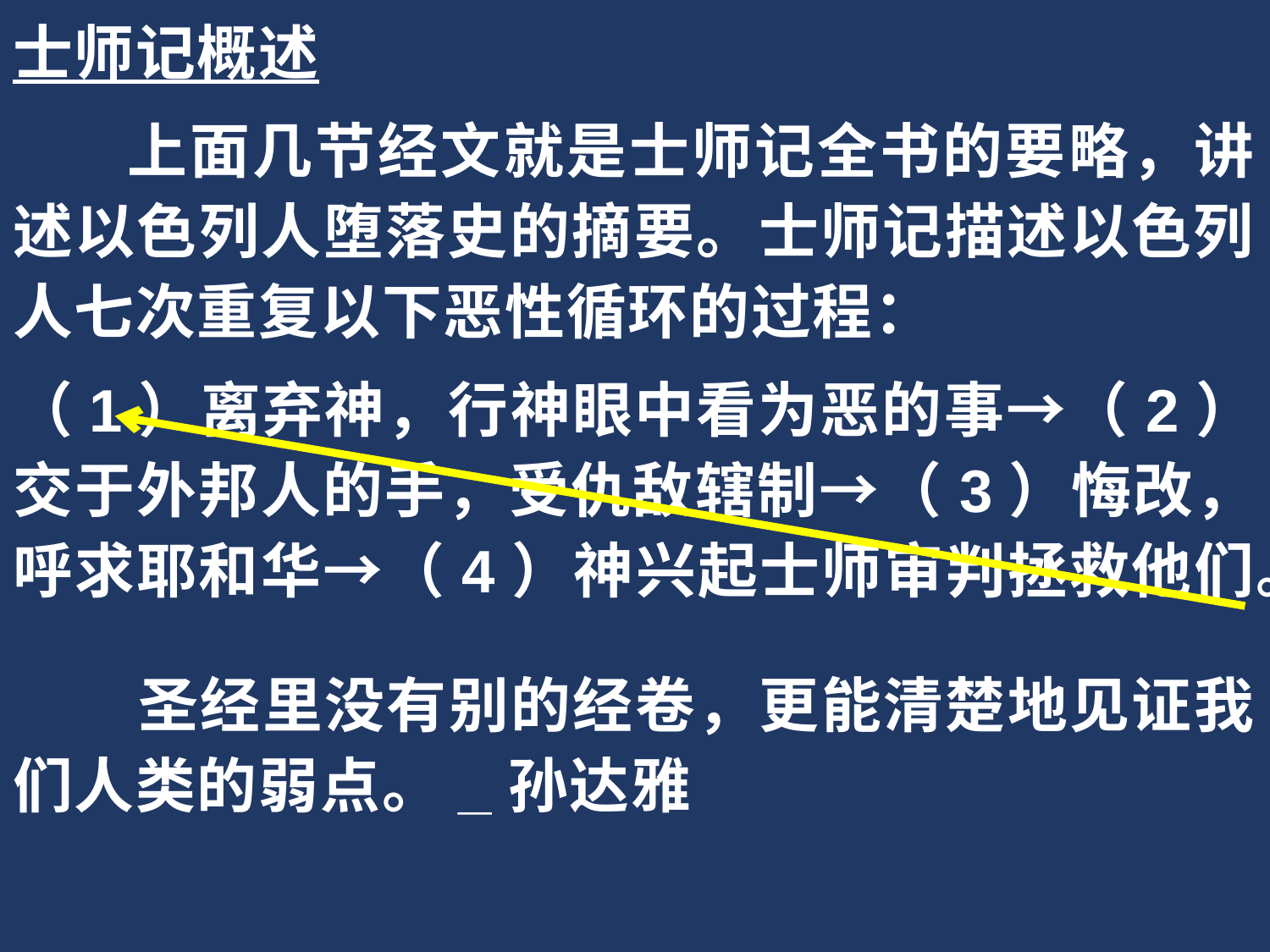

士师记概述
      上面几节经文就是士师记全书的要略，讲述以色列人堕落史的摘要。士师记描述以色列人七次重复以下恶性循环的过程：
（1）离弃神，行神眼中看为恶的事→（2）交于外邦人的手，受仇敌辖制→（3）悔改，呼求耶和华→（4）神兴起士师审判拯救他们。

       圣经里没有别的经卷，更能清楚地见证我们人类的弱点。_孙达雅